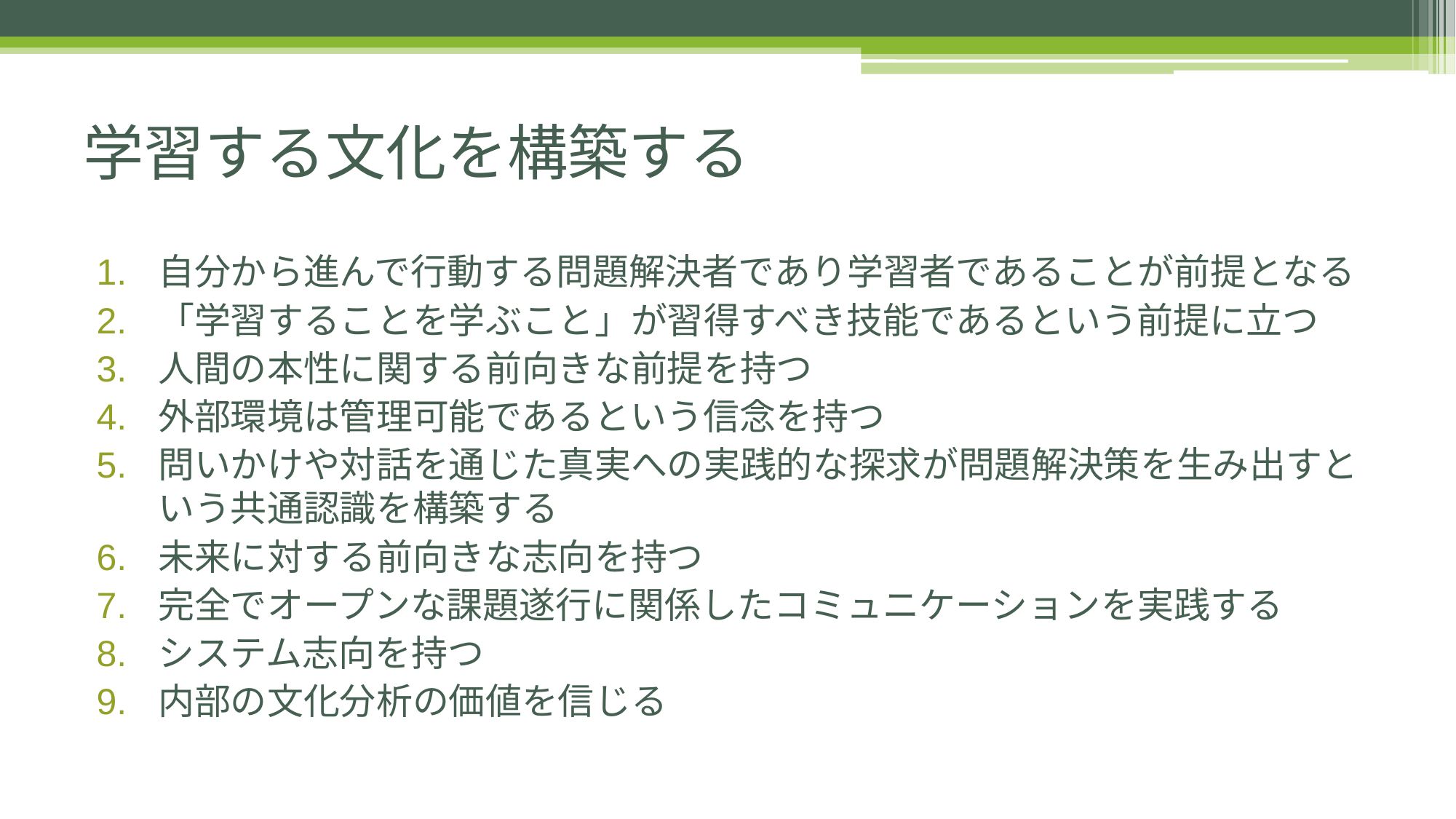

# 学習する文化を構築する
自分から進んで行動する問題解決者であり学習者であることが前提となる
「学習することを学ぶこと」が習得すべき技能であるという前提に立つ
人間の本性に関する前向きな前提を持つ
外部環境は管理可能であるという信念を持つ
問いかけや対話を通じた真実への実践的な探求が問題解決策を生み出すという共通認識を構築する
未来に対する前向きな志向を持つ
完全でオープンな課題遂行に関係したコミュニケーションを実践する
システム志向を持つ
内部の文化分析の価値を信じる